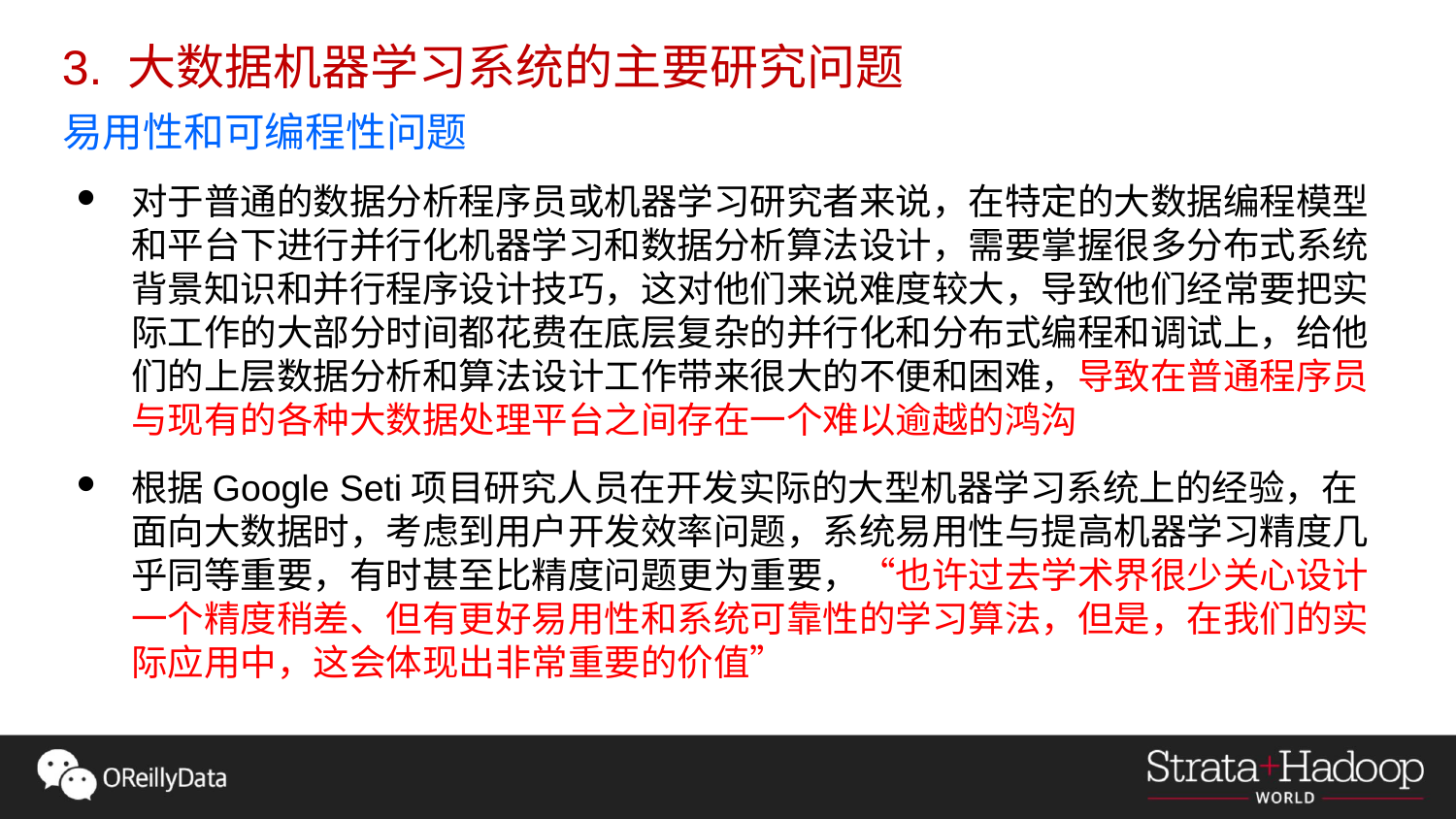

3. 大数据机器学习系统的主要研究问题
易用性和可编程性问题
对于普通的数据分析程序员或机器学习研究者来说，在特定的大数据编程模型和平台下进行并行化机器学习和数据分析算法设计，需要掌握很多分布式系统背景知识和并行程序设计技巧，这对他们来说难度较大，导致他们经常要把实际工作的大部分时间都花费在底层复杂的并行化和分布式编程和调试上，给他们的上层数据分析和算法设计工作带来很大的不便和困难，导致在普通程序员与现有的各种大数据处理平台之间存在一个难以逾越的鸿沟
根据Google Seti项目研究人员在开发实际的大型机器学习系统上的经验，在面向大数据时，考虑到用户开发效率问题，系统易用性与提高机器学习精度几乎同等重要，有时甚至比精度问题更为重要，“也许过去学术界很少关心设计一个精度稍差、但有更好易用性和系统可靠性的学习算法，但是，在我们的实际应用中，这会体现出非常重要的价值”